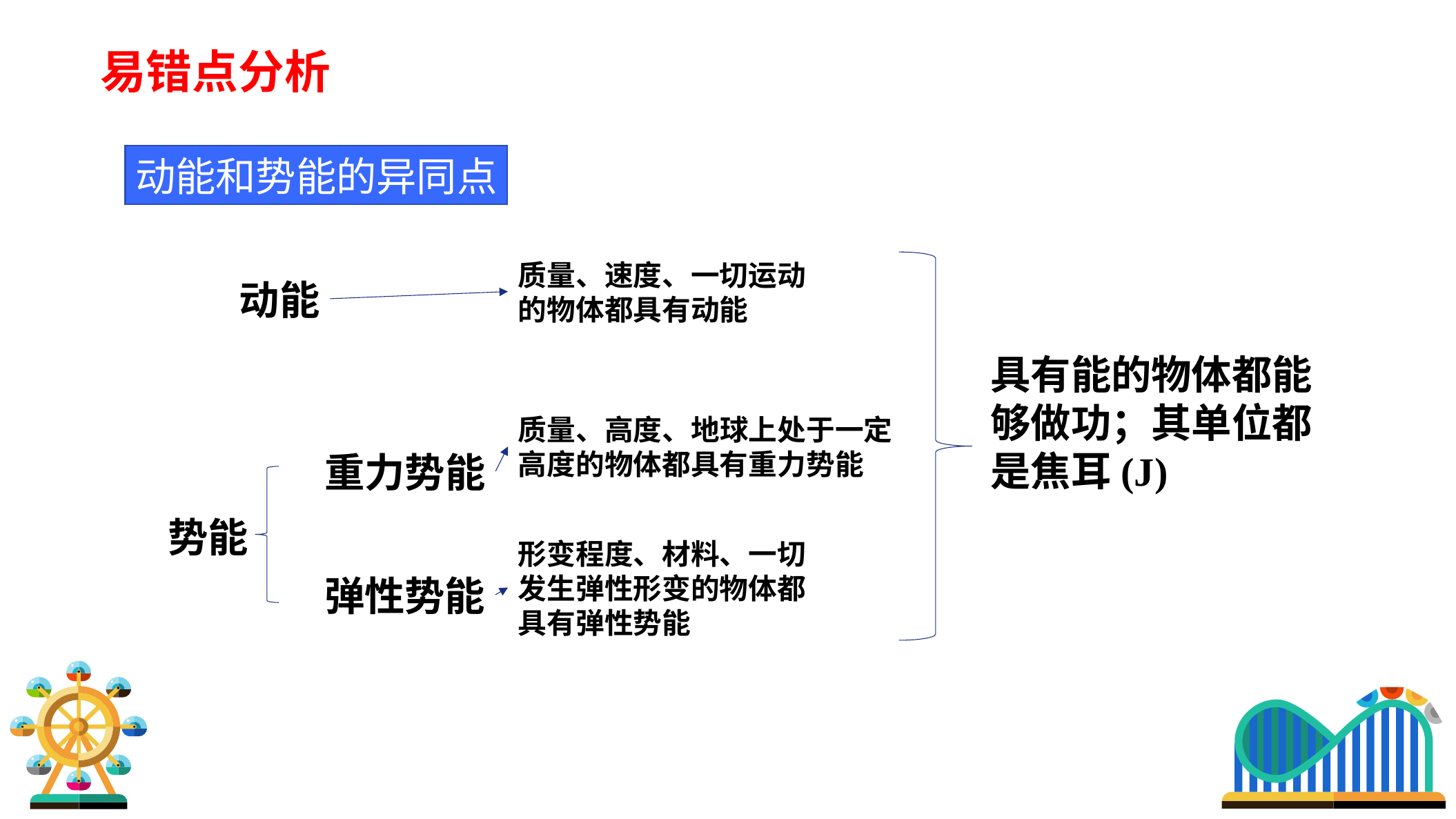

易错点分析
动能和势能的异同点
质量、速度、一切运动的物体都具有动能

动能
具有能的物体都能够做功；其单位都是焦耳(J)
质量、高度、地球上处于一定高度的物体都具有重力势能
重力势能

势能
形变程度、材料、一切发生弹性形变的物体都具有弹性势能
弹性势能